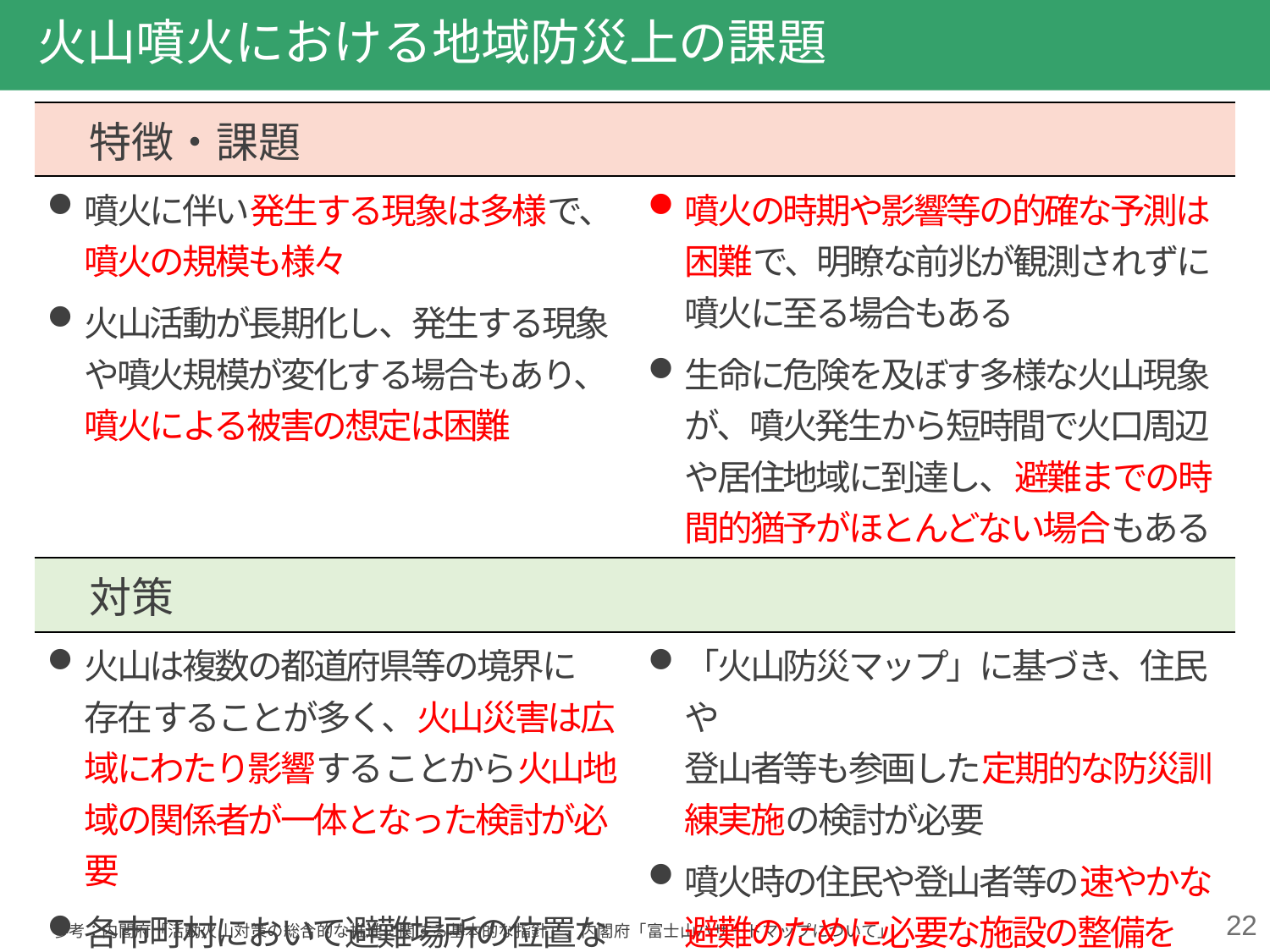

# 火山噴火における地域防災上の課題
| 特徴・課題 |  |
| --- | --- |
| 噴火に伴い発生する現象は多様で、 噴火の規模も様々 火山活動が長期化し、発生する現象や噴火規模が変化する場合もあり、噴火による被害の想定は困難 | 噴火の時期や影響等の的確な予測は困難で、明瞭な前兆が観測されずに 噴火に至る場合もある 生命に危険を及ぼす多様な火山現象が、噴火発生から短時間で火口周辺や居住地域に到達し、避難までの時間的猶予がほとんどない場合もある |
| 対策 |  |
| 火山は複数の都道府県等の境界に 存在することが多く、火山災害は広域にわたり影響することから火山地域の関係者が一体となった検討が必要 各市町村において避難場所の位置など住民や登山者等にとって必要な防災 情報を付加した「火山防災マップ」を 作成し、住民や登山者等へ配布・周知 | 「火山防災マップ」に基づき、住民や 登山者等も参画した定期的な防災訓練実施の検討が必要 噴火時の住民や登山者等の速やかな避難のために必要な施設の整備を 推進 |
22
参考：内閣府「活動火山対策の総合的な推進に関する基本的な指針」、内閣府「富士山ハザードマップについて」